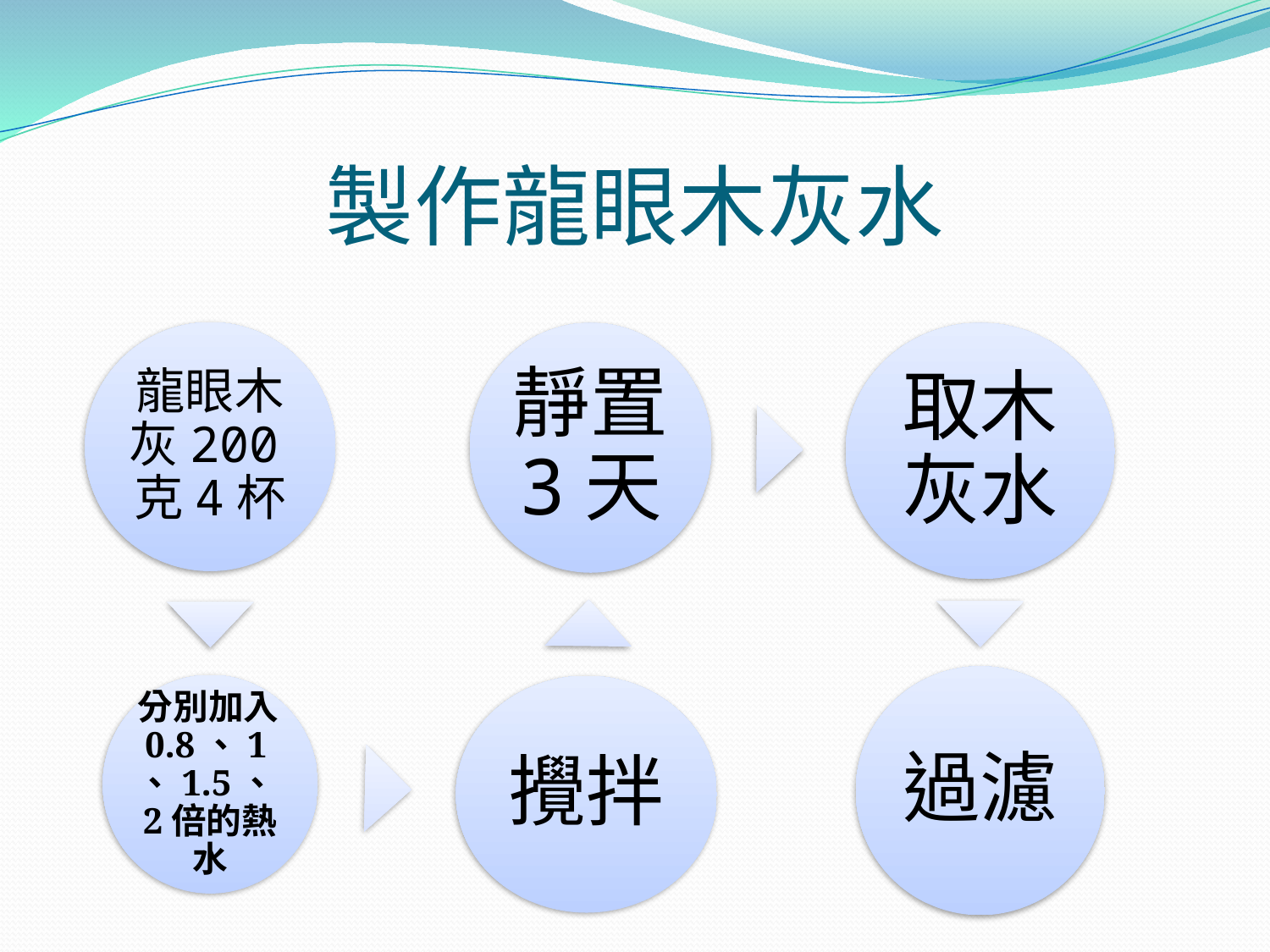

# 製作龍眼木灰水

龍眼木灰200克4杯
分別加入0.8、1、1.5、2倍的熱水
攪拌
靜置3天
取木灰水
過濾